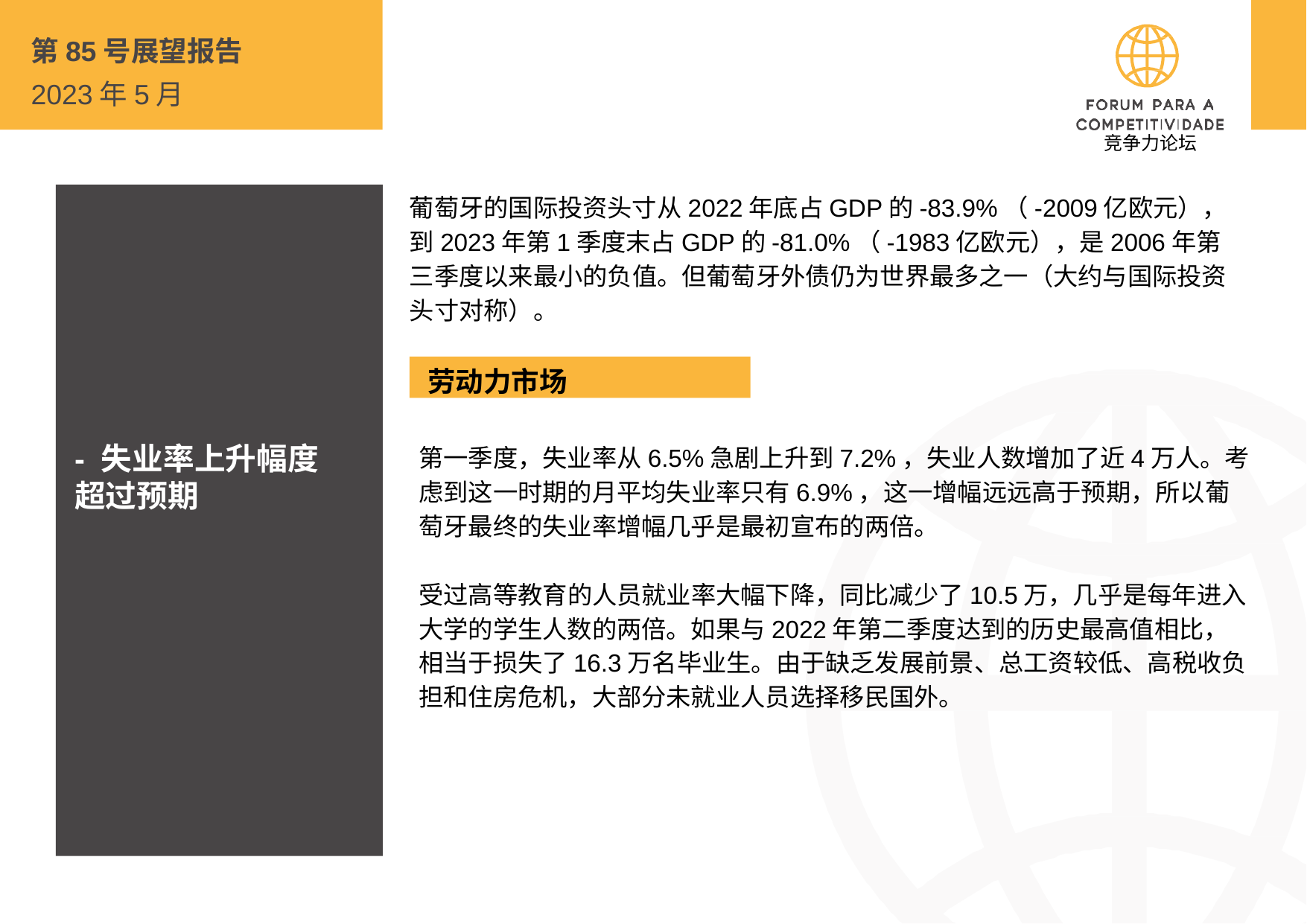

第85号展望报告
2023年5月
   竞争力论坛
葡萄牙的国际投资头寸从2022年底占GDP的-83.9%（-2009亿欧元），到2023年第1季度末占GDP的-81.0%（-1983亿欧元），是2006年第三季度以来最小的负值。但葡萄牙外债仍为世界最多之一（大约与国际投资头寸对称）。

- 失业率上升幅度超过预期

劳动力市场
第一季度，失业率从6.5%急剧上升到7.2%，失业人数增加了近4万人。考虑到这一时期的月平均失业率只有6.9%，这一增幅远远高于预期，所以葡萄牙最终的失业率增幅几乎是最初宣布的两倍。

受过高等教育的人员就业率大幅下降，同比减少了10.5万，几乎是每年进入大学的学生人数的两倍。如果与2022年第二季度达到的历史最高值相比，相当于损失了16.3万名毕业生。由于缺乏发展前景、总工资较低、高税收负担和住房危机，大部分未就业人员选择移民国外。